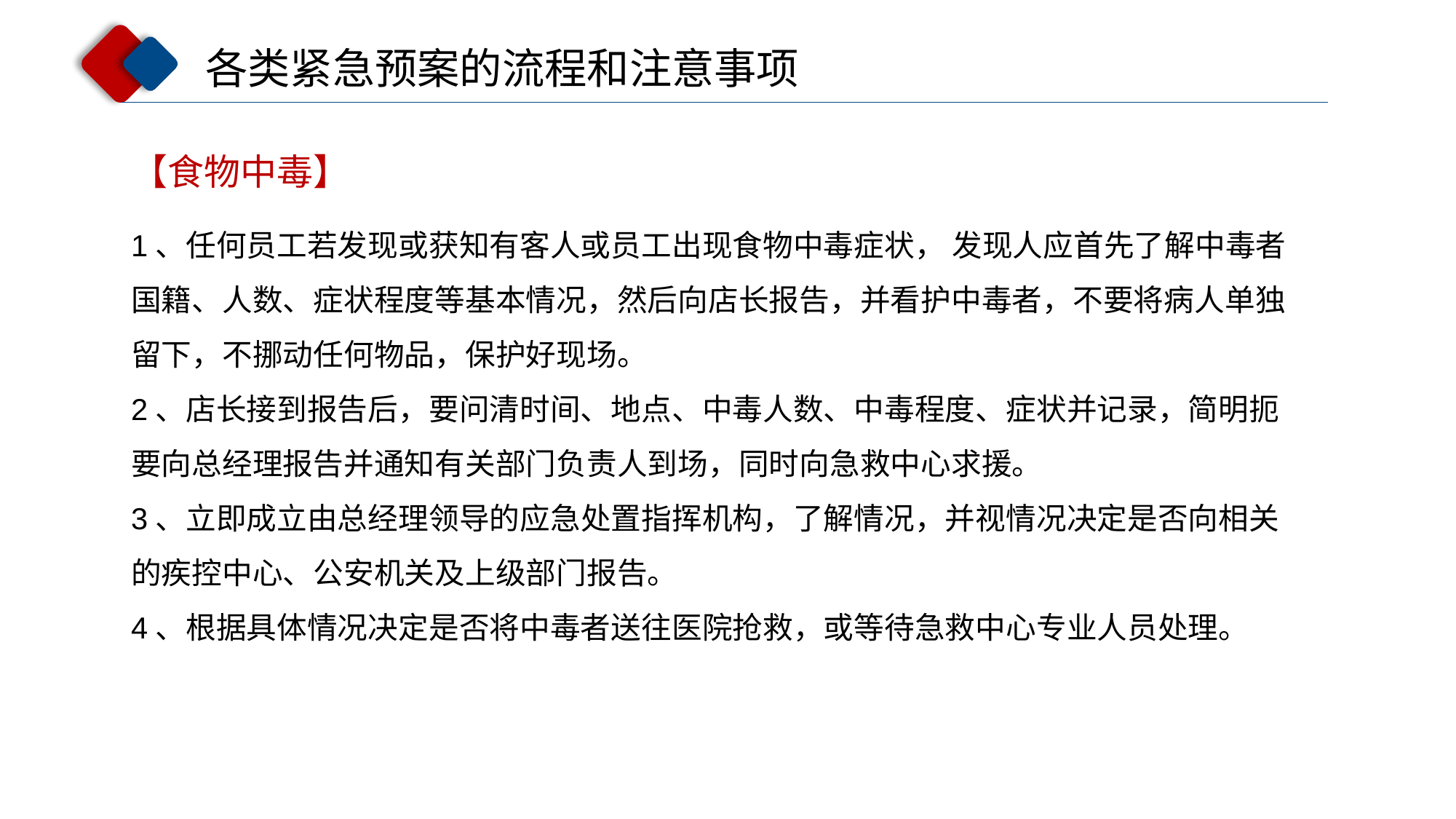

各类紧急预案的流程和注意事项
【食物中毒】
1、任何员工若发现或获知有客人或员工出现食物中毒症状， 发现人应首先了解中毒者国籍、人数、症状程度等基本情况，然后向店长报告，并看护中毒者，不要将病人单独留下，不挪动任何物品，保护好现场。
2、店长接到报告后，要问清时间、地点、中毒人数、中毒程度、症状并记录，简明扼要向总经理报告并通知有关部门负责人到场，同时向急救中心求援。
3、立即成立由总经理领导的应急处置指挥机构，了解情况，并视情况决定是否向相关的疾控中心、公安机关及上级部门报告。
4、根据具体情况决定是否将中毒者送往医院抢救，或等待急救中心专业人员处理。